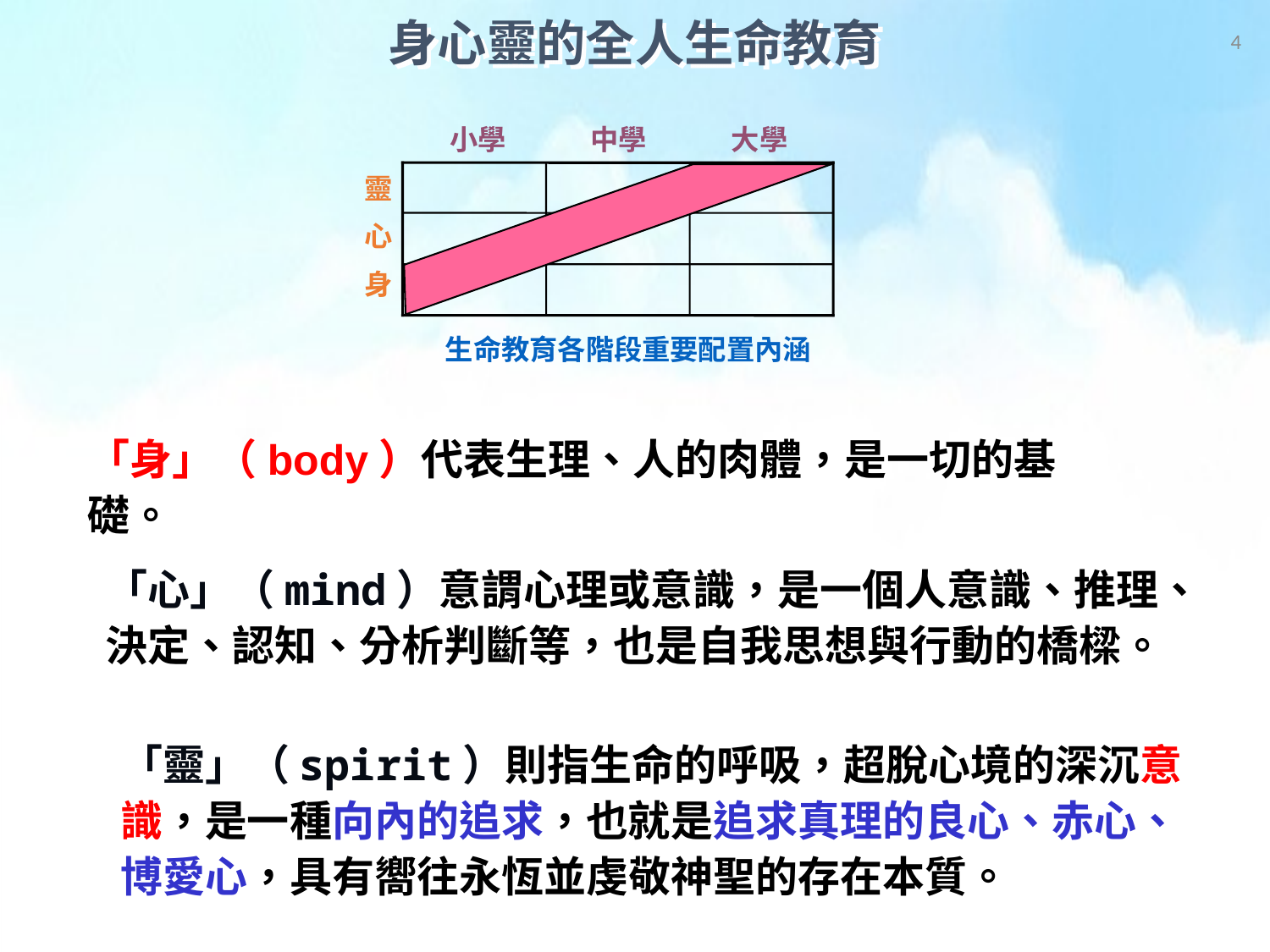

4
身心靈的全人生命教育
小學　　　中學　　　大學

靈
心
身

生命教育各階段重要配置內涵
「身」（body）代表生理、人的肉體，是一切的基礎。
「心」（mind）意謂心理或意識，是一個人意識、推理、決定、認知、分析判斷等，也是自我思想與行動的橋樑。
「靈」（spirit）則指生命的呼吸，超脫心境的深沉意識，是一種向內的追求，也就是追求真理的良心、赤心、博愛心，具有嚮往永恆並虔敬神聖的存在本質。